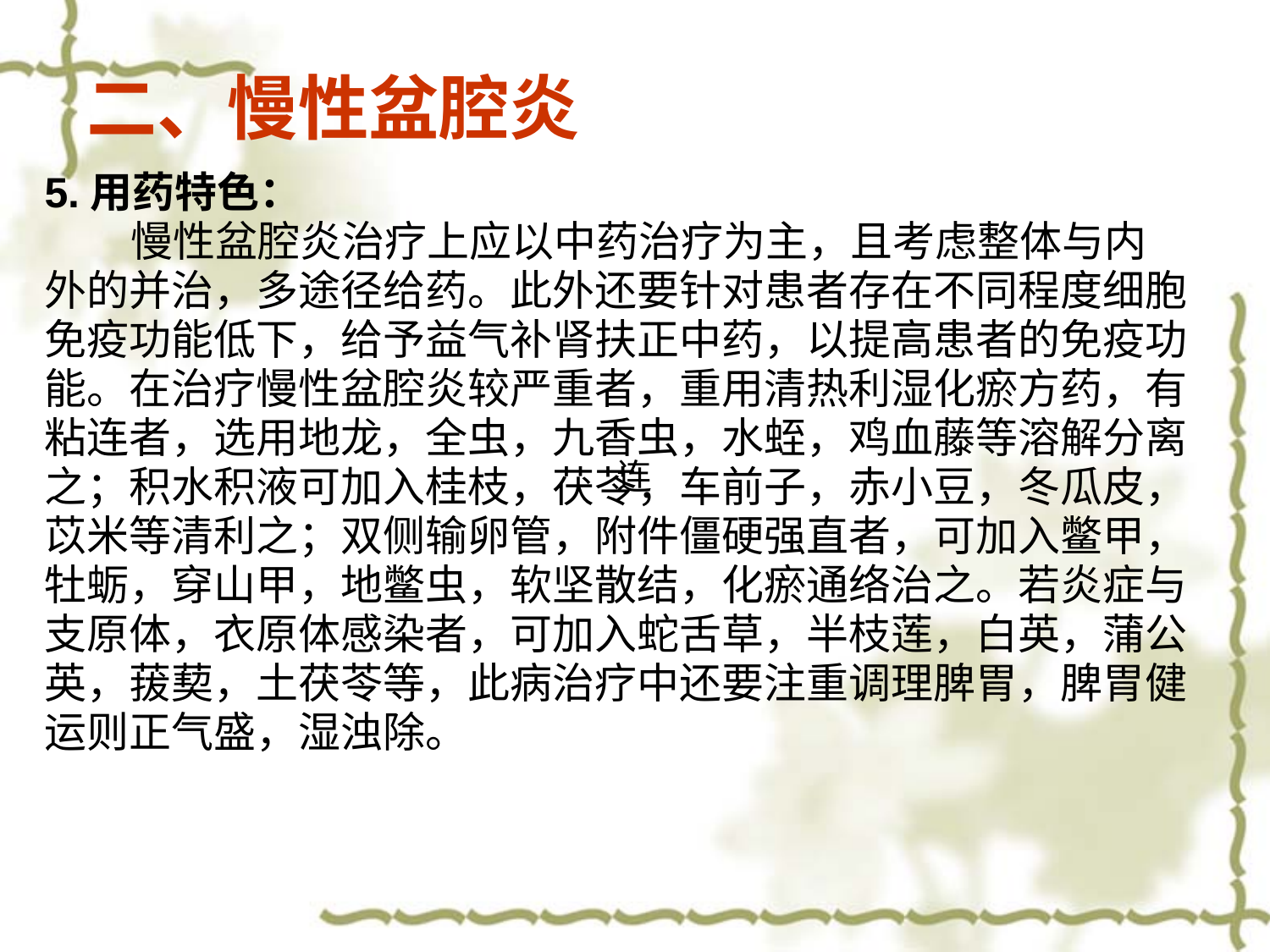

二、慢性盆腔炎
5.用药特色：
        慢性盆腔炎治疗上应以中药治疗为主，且考虑整体与内
外的并治，多途径给药。此外还要针对患者存在不同程度细胞
免疫功能低下，给予益气补肾扶正中药，以提高患者的免疫功
能。在治疗慢性盆腔炎较严重者，重用清热利湿化瘀方药，有
粘连者，选用地龙，全虫，九香虫，水蛭，鸡血藤等溶解分离
之；积水积液可加入桂枝，茯苓，车前子，赤小豆，冬瓜皮，
苡米等清利之；双侧输卵管，附件僵硬强直者，可加入鳖甲，
牡蛎，穿山甲，地鳖虫，软坚散结，化瘀通络治之。若炎症与
支原体，衣原体感染者，可加入蛇舌草，半枝莲，白英，蒲公
英，菝葜，土茯苓等，此病治疗中还要注重调理脾胃，脾胃健
运则正气盛，湿浊除。
连